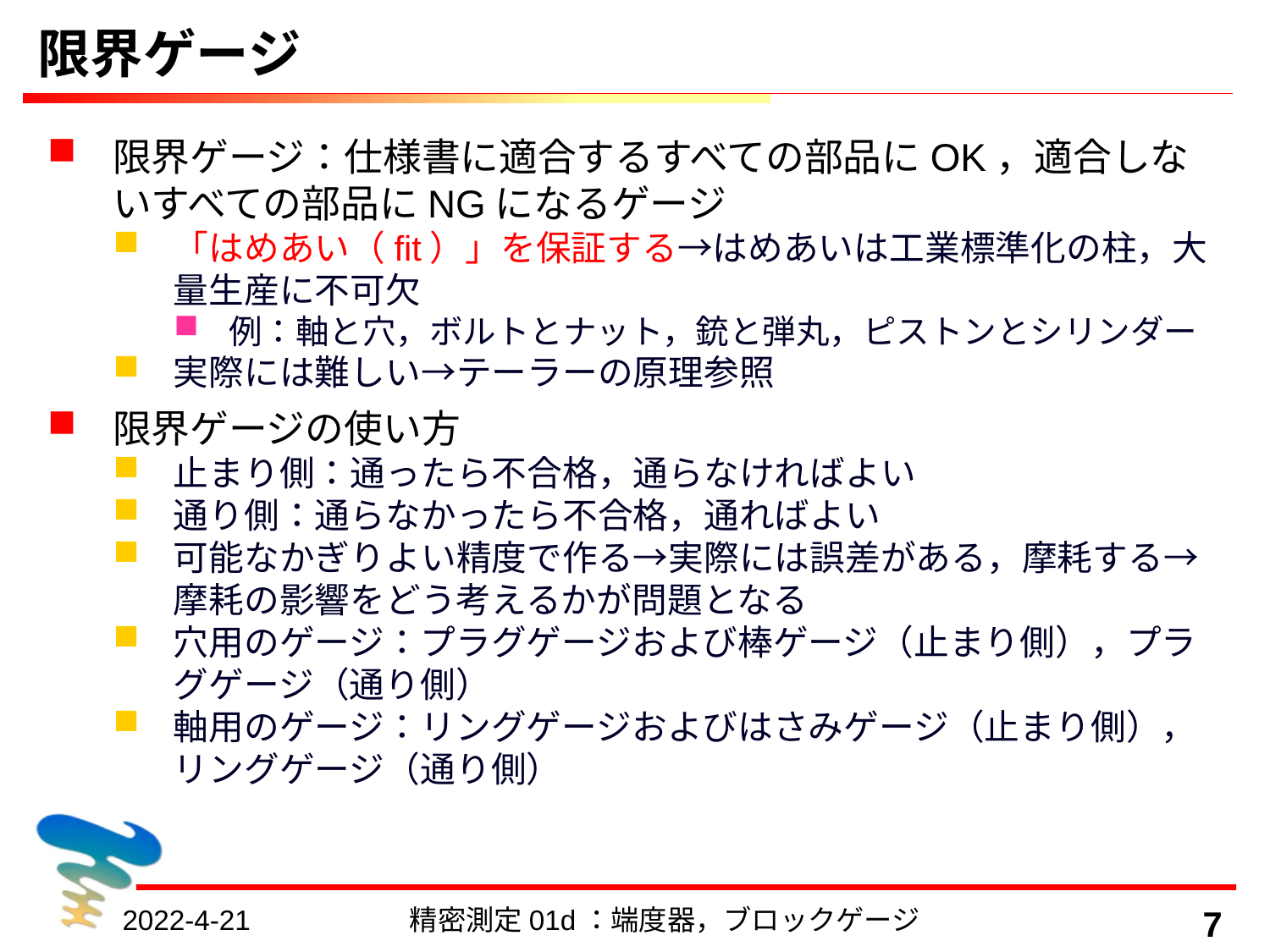

# 限界ゲージ
限界ゲージ：仕様書に適合するすべての部品にOK，適合しないすべての部品にNGになるゲージ
「はめあい（fit）」を保証する→はめあいは工業標準化の柱，大量生産に不可欠
例：軸と穴，ボルトとナット，銃と弾丸，ピストンとシリンダー
実際には難しい→テーラーの原理参照
限界ゲージの使い方
止まり側：通ったら不合格，通らなければよい
通り側：通らなかったら不合格，通ればよい
可能なかぎりよい精度で作る→実際には誤差がある，摩耗する→摩耗の影響をどう考えるかが問題となる
穴用のゲージ：プラグゲージおよび棒ゲージ（止まり側），プラグゲージ（通り側）
軸用のゲージ：リングゲージおよびはさみゲージ（止まり側），リングゲージ（通り側）
2022-4-21
精密測定01d：端度器，ブロックゲージ
7